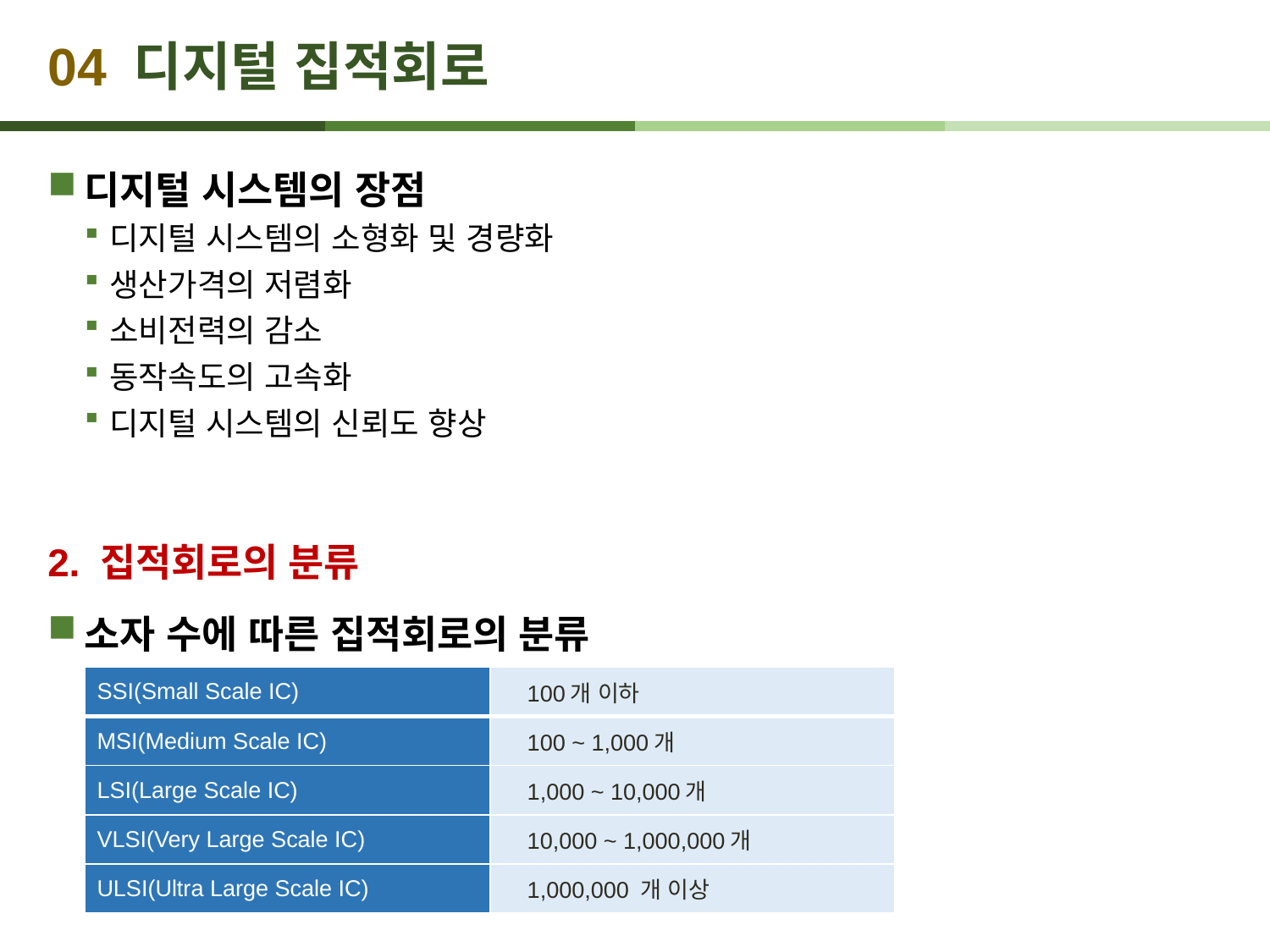

# 04 디지털 집적회로
디지털 시스템의 장점
디지털 시스템의 소형화 및 경량화
생산가격의 저렴화
소비전력의 감소
동작속도의 고속화
디지털 시스템의 신뢰도 향상

2. 집적회로의 분류
소자 수에 따른 집적회로의 분류

| SSI(Small Scale IC) | 100개 이하 |
| --- | --- |
| MSI(Medium Scale IC) | 100 ~ 1,000개 |
| LSI(Large Scale IC) | 1,000 ~ 10,000개 |
| VLSI(Very Large Scale IC) | 10,000 ~ 1,000,000개 |
| ULSI(Ultra Large Scale IC) | 1,000,000 개 이상 |